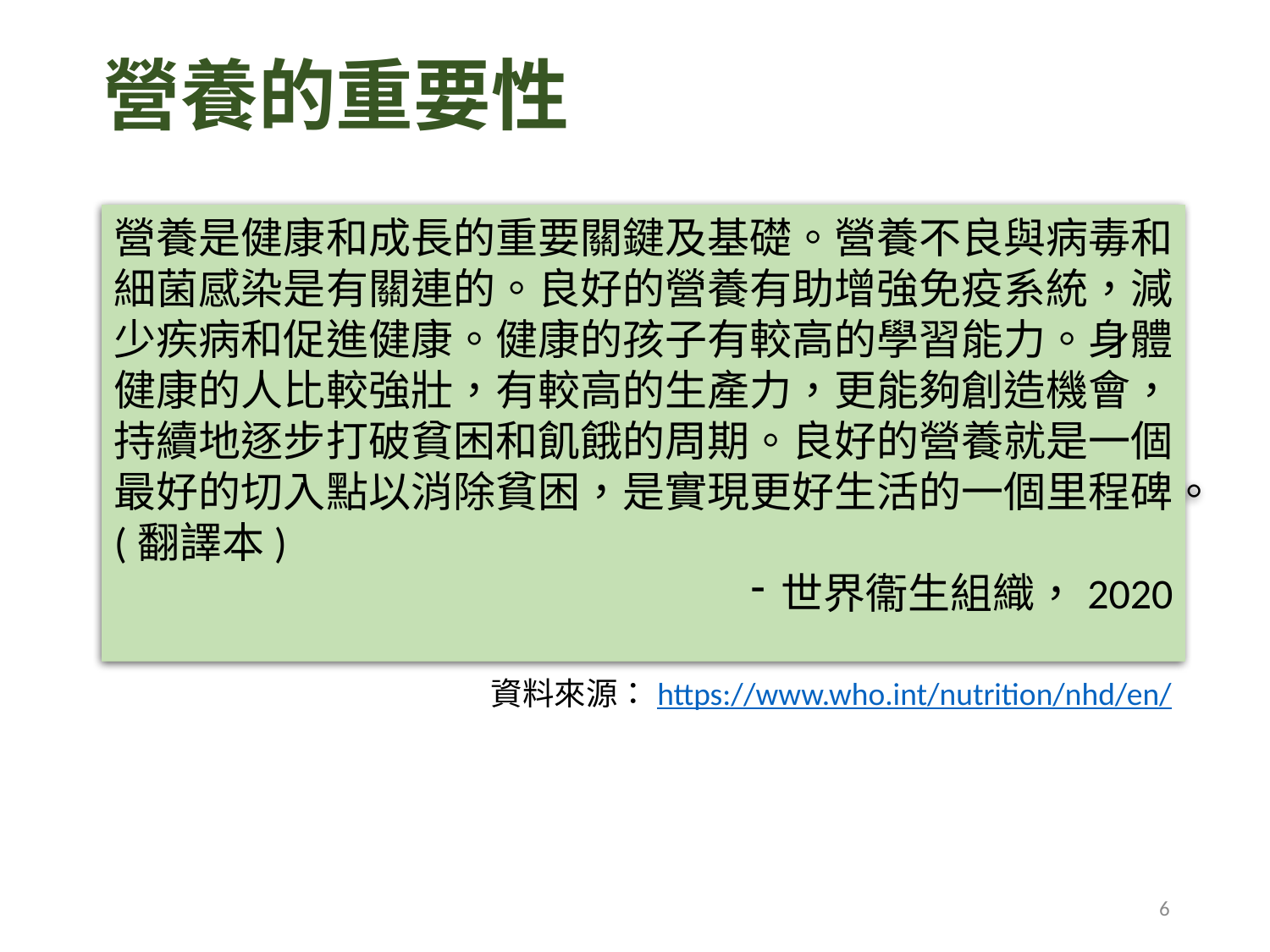

營養的重要性
營養是健康和成長的重要關鍵及基礎。營養不良與病毒和細菌感染是有關連的。良好的營養有助增強免疫系統，減少疾病和促進健康。健康的孩子有較高的學習能力。身體健康的人比較強壯，有較高的生產力，更能夠創造機會，持續地逐步打破貧困和飢餓的周期。良好的營養就是一個最好的切入點以消除貧困，是實現更好生活的一個里程碑。(翻譯本)
世界衞生組織，2020

資料來源：https://www.who.int/nutrition/nhd/en/
6